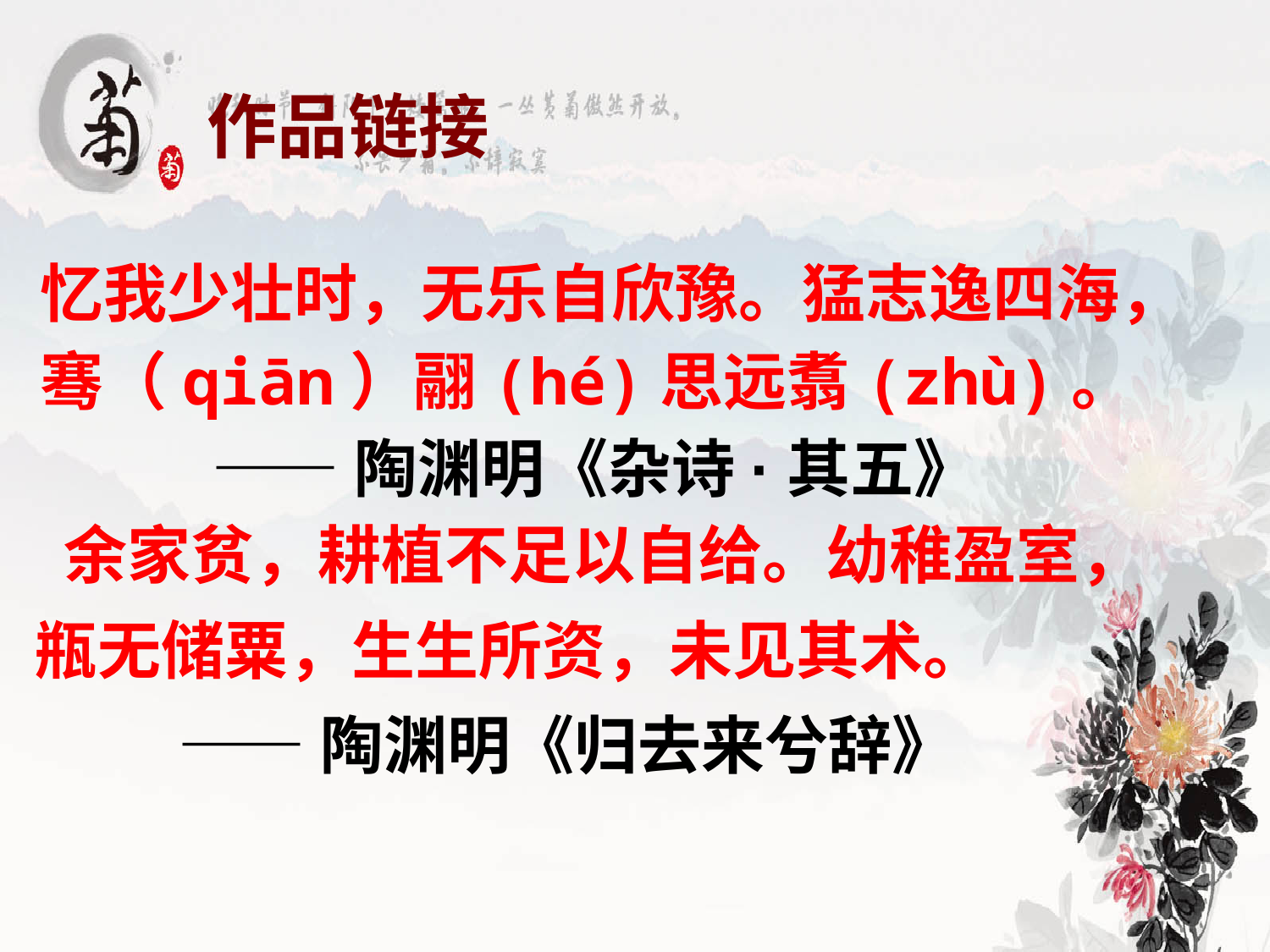

作品链接
 忆我少壮时，无乐自欣豫。猛志逸四海，
 骞（qiān）翮(hé)思远翥(zhù)。
              ——陶渊明《杂诗·其五》
 余家贫，耕植不足以自给。幼稚盈室，瓶无储粟，生生所资，未见其术。
          ——陶渊明《归去来兮辞》